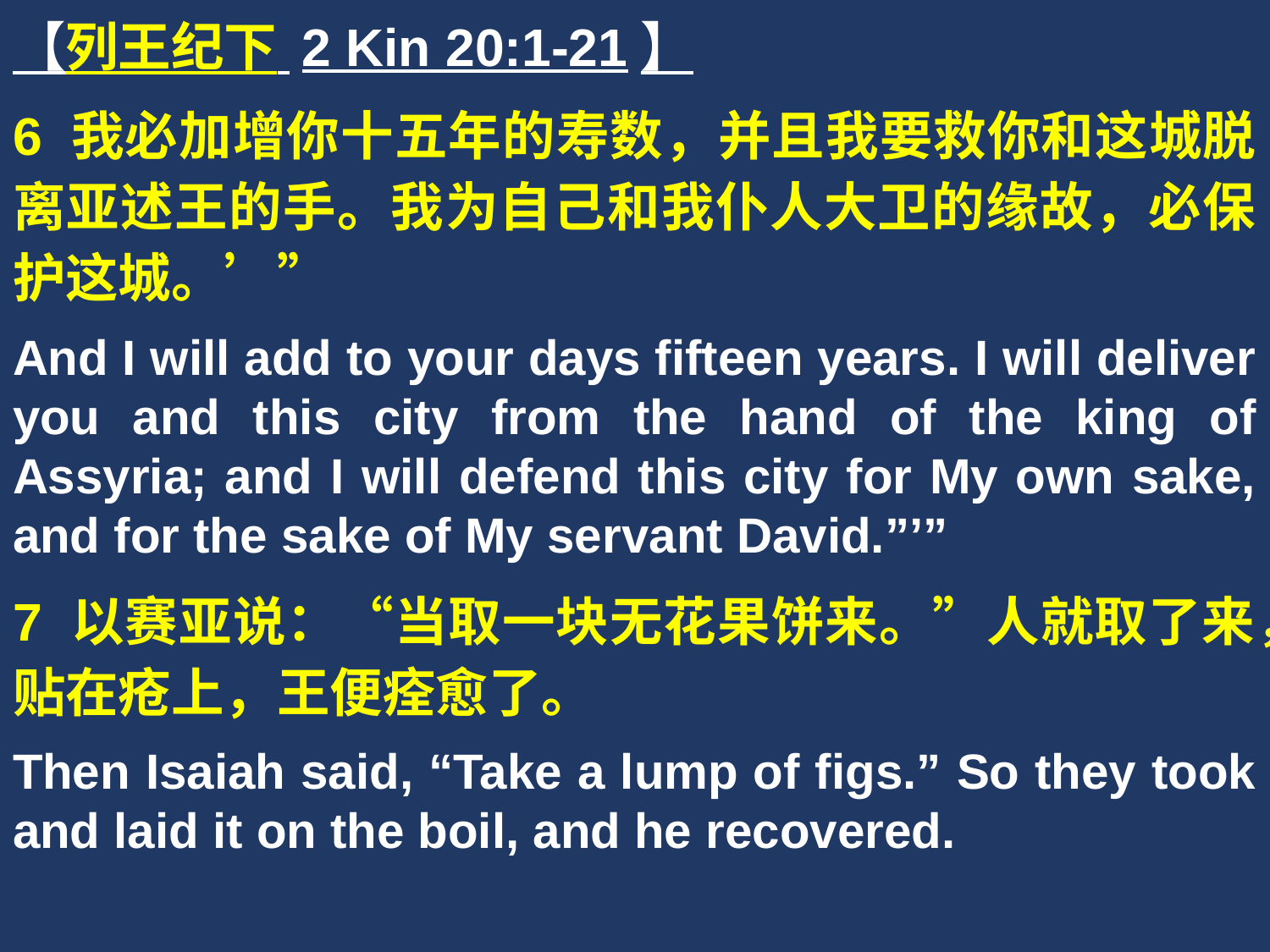

【列王纪下 2 Kin 20:1-21】
6 我必加增你十五年的寿数，并且我要救你和这城脱离亚述王的手。我为自己和我仆人大卫的缘故，必保护这城。’”
And I will add to your days fifteen years. I will deliver you and this city from the hand of the king of Assyria; and I will defend this city for My own sake, and for the sake of My servant David.”’”
7 以赛亚说：“当取一块无花果饼来。”人就取了来，贴在疮上，王便痊愈了。
Then Isaiah said, “Take a lump of figs.” So they took and laid it on the boil, and he recovered.